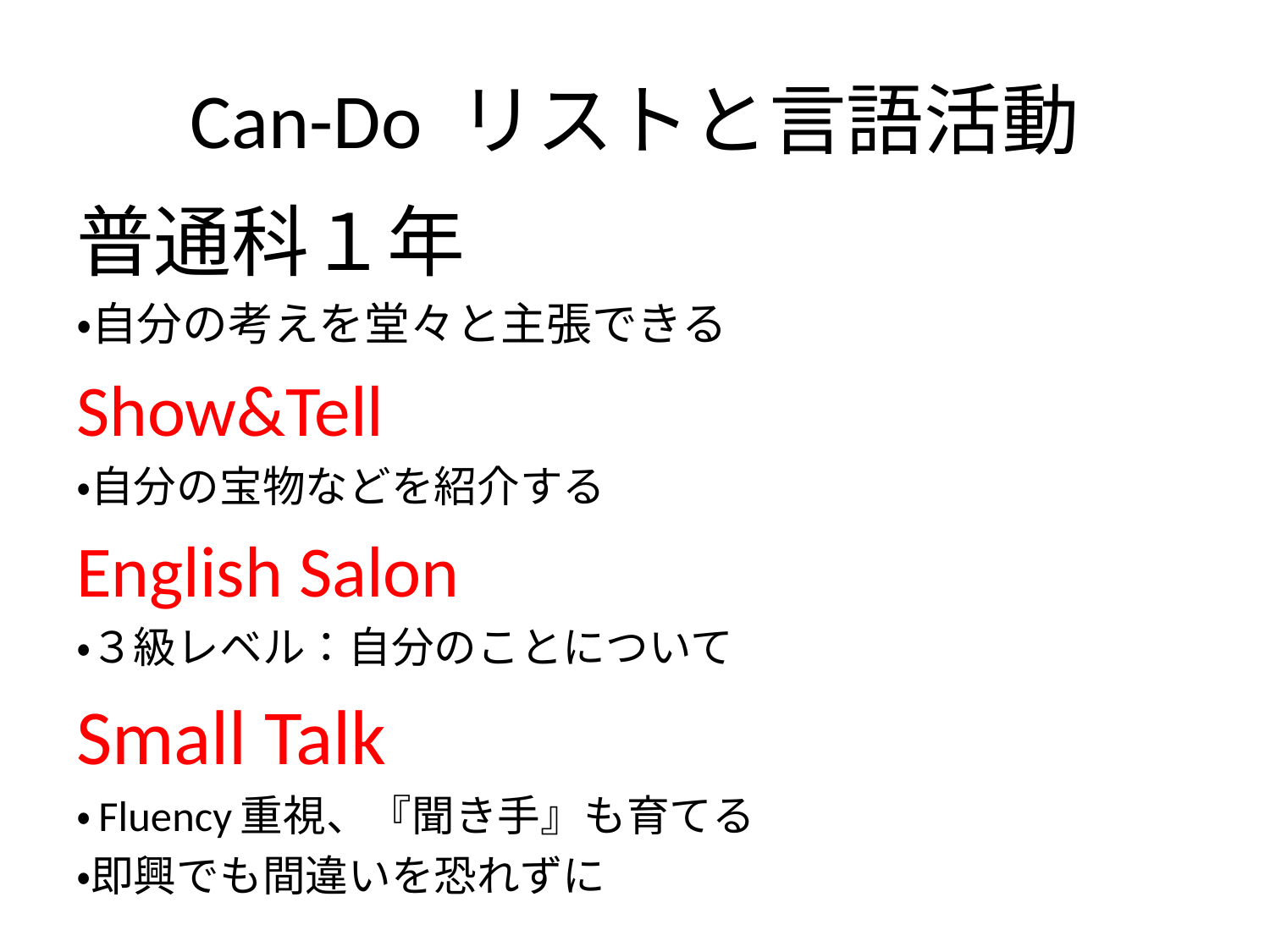

# Can-Do リストと言語活動
普通科１年
・自分の考えを堂々と主張できる
Show&Tell
・自分の宝物などを紹介する
English Salon
・３級レベル：自分のことについて
Small Talk
・Fluency重視、『聞き手』も育てる
・即興でも間違いを恐れずに